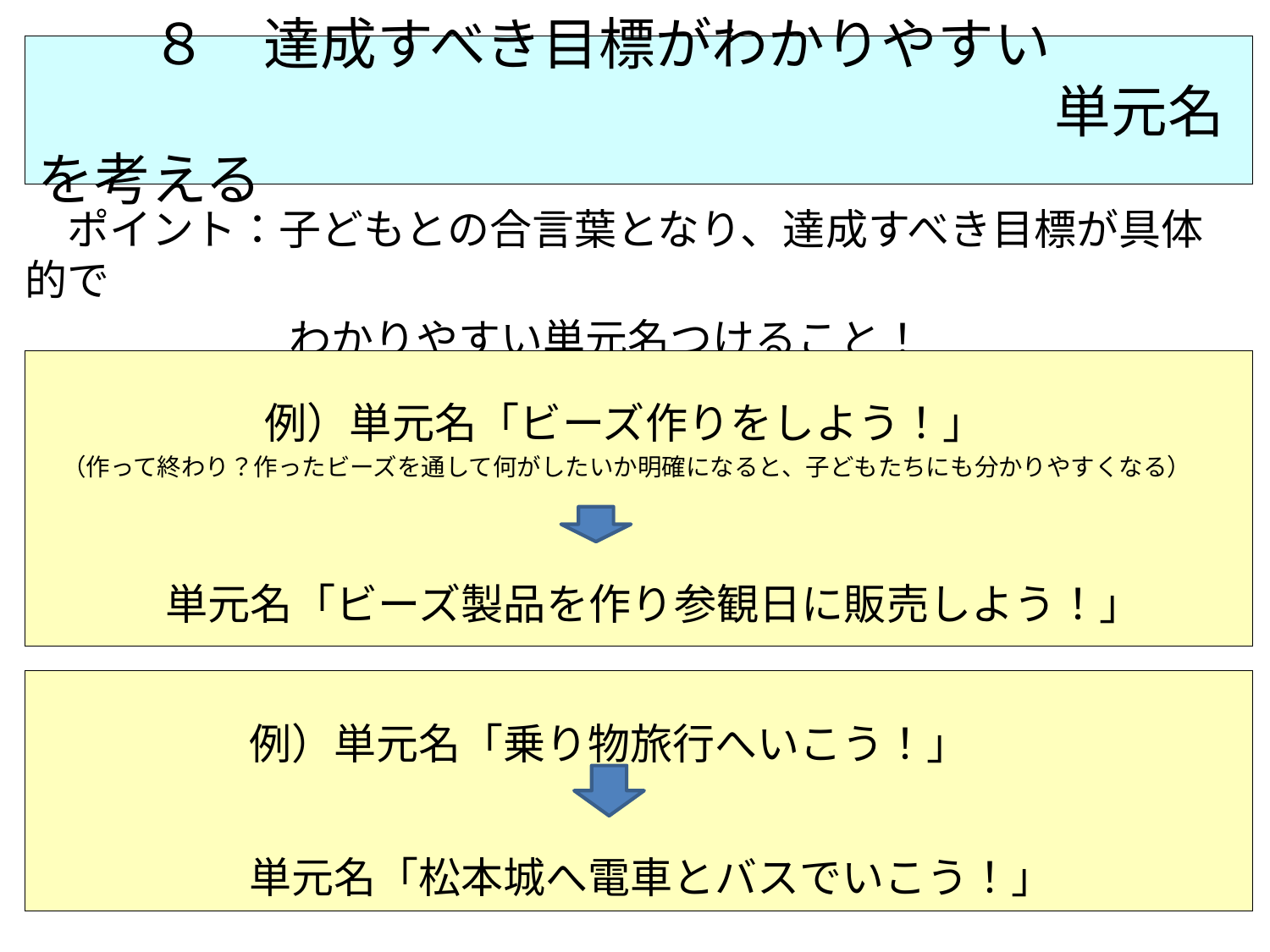

# ８　達成すべき目標がわかりやすい 　　　　　　　　　　　　　　　　　　単元名を考える
　ポイント：子どもとの合言葉となり、達成すべき目標が具体的で
　　　　　　 わかりやすい単元名つけること！

　　　　　　　　　例）単元名「ビーズ作りをしよう！」
　（作って終わり？作ったビーズを通して何がしたいか明確になると、子どもたちにも分かりやすくなる）

　　　単元名「ビーズ製品を作り参観日に販売しよう！」

　　　　　　　　例）単元名「乗り物旅行へいこう！」

　　　　　単元名「松本城へ電車とバスでいこう！」